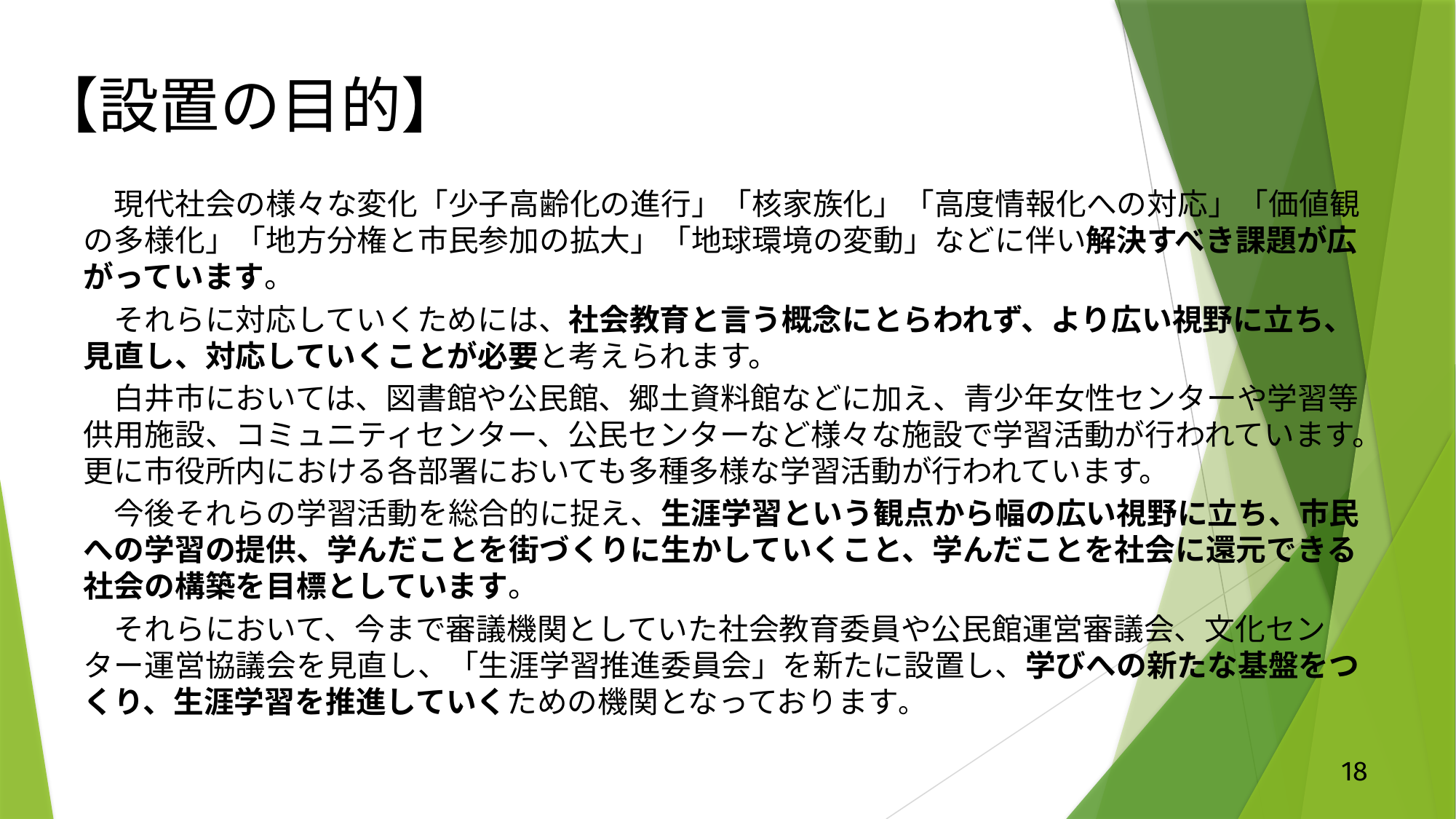

【設置の目的】
　現代社会の様々な変化「少子高齢化の進行」「核家族化」「高度情報化への対応」「価値観の多様化」「地方分権と市民参加の拡大」「地球環境の変動」などに伴い解決すべき課題が広がっています。
　それらに対応していくためには、社会教育と言う概念にとらわれず、より広い視野に立ち、見直し、対応していくことが必要と考えられます。
　白井市においては、図書館や公民館、郷土資料館などに加え、青少年女性センターや学習等供用施設、コミュニティセンター、公民センターなど様々な施設で学習活動が行われています。更に市役所内における各部署においても多種多様な学習活動が行われています。
　今後それらの学習活動を総合的に捉え、生涯学習という観点から幅の広い視野に立ち、市民への学習の提供、学んだことを街づくりに生かしていくこと、学んだことを社会に還元できる社会の構築を目標としています。
　それらにおいて、今まで審議機関としていた社会教育委員や公民館運営審議会、文化センター運営協議会を見直し、「生涯学習推進委員会」を新たに設置し、学びへの新たな基盤をつくり、生涯学習を推進していくための機関となっております。